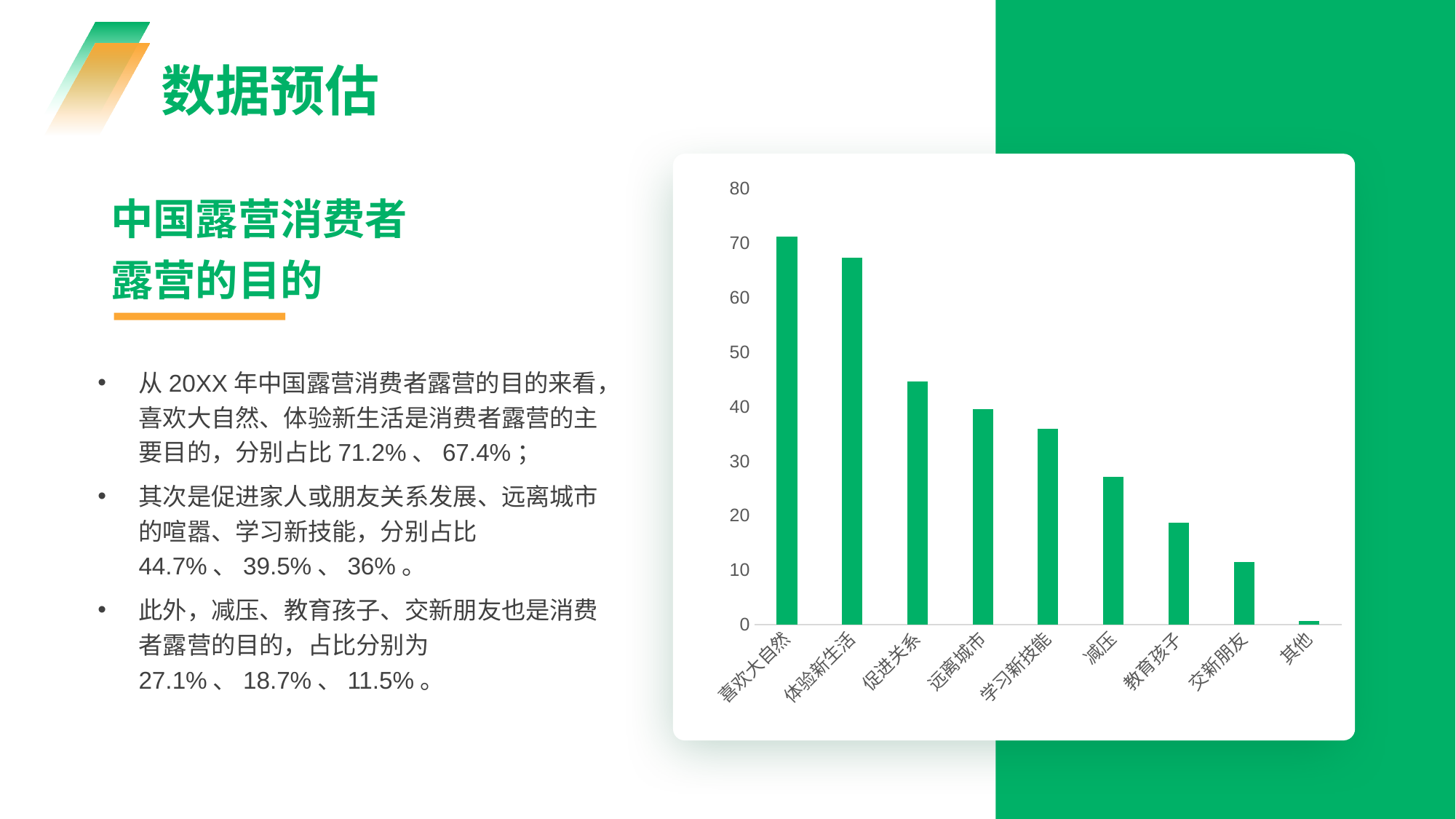

数据预估

### Chart

| Category | 系列 1 |
|---|---|
| 喜欢大自然 | 71.2 |
| 体验新生活 | 67.4 |
| 促进关系 | 44.7 |
| 远离城市 | 39.5 |
| 学习新技能 | 36.0 |
| 减压 | 27.1 |
| 教育孩子 | 18.7 |
| 交新朋友 | 11.5 |
| 其他 | 0.6 |
中国露营消费者
露营的目的

从20XX年中国露营消费者露营的目的来看，喜欢大自然、体验新生活是消费者露营的主要目的，分别占比71.2%、67.4%；
其次是促进家人或朋友关系发展、远离城市的喧嚣、学习新技能，分别占比44.7%、39.5%、36%。
此外，减压、教育孩子、交新朋友也是消费者露营的目的，占比分别为27.1%、18.7%、11.5%。